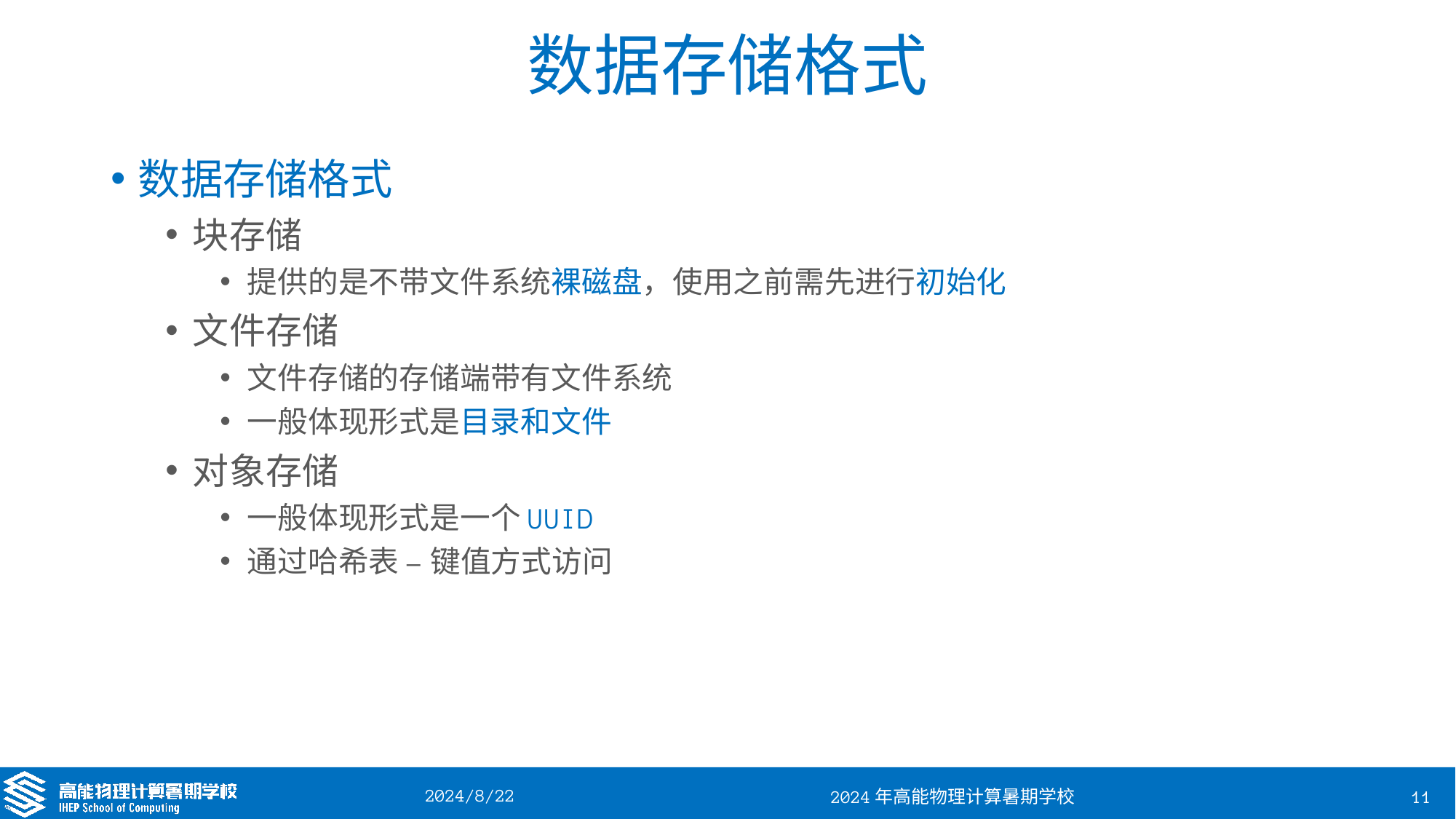

# 数据存储格式
数据存储格式
块存储
提供的是不带文件系统裸磁盘，使用之前需先进行初始化
文件存储
文件存储的存储端带有文件系统
一般体现形式是目录和文件
对象存储
一般体现形式是一个UUID
通过哈希表-键值方式访问
2024/8/22
2024年高能物理计算暑期学校
11